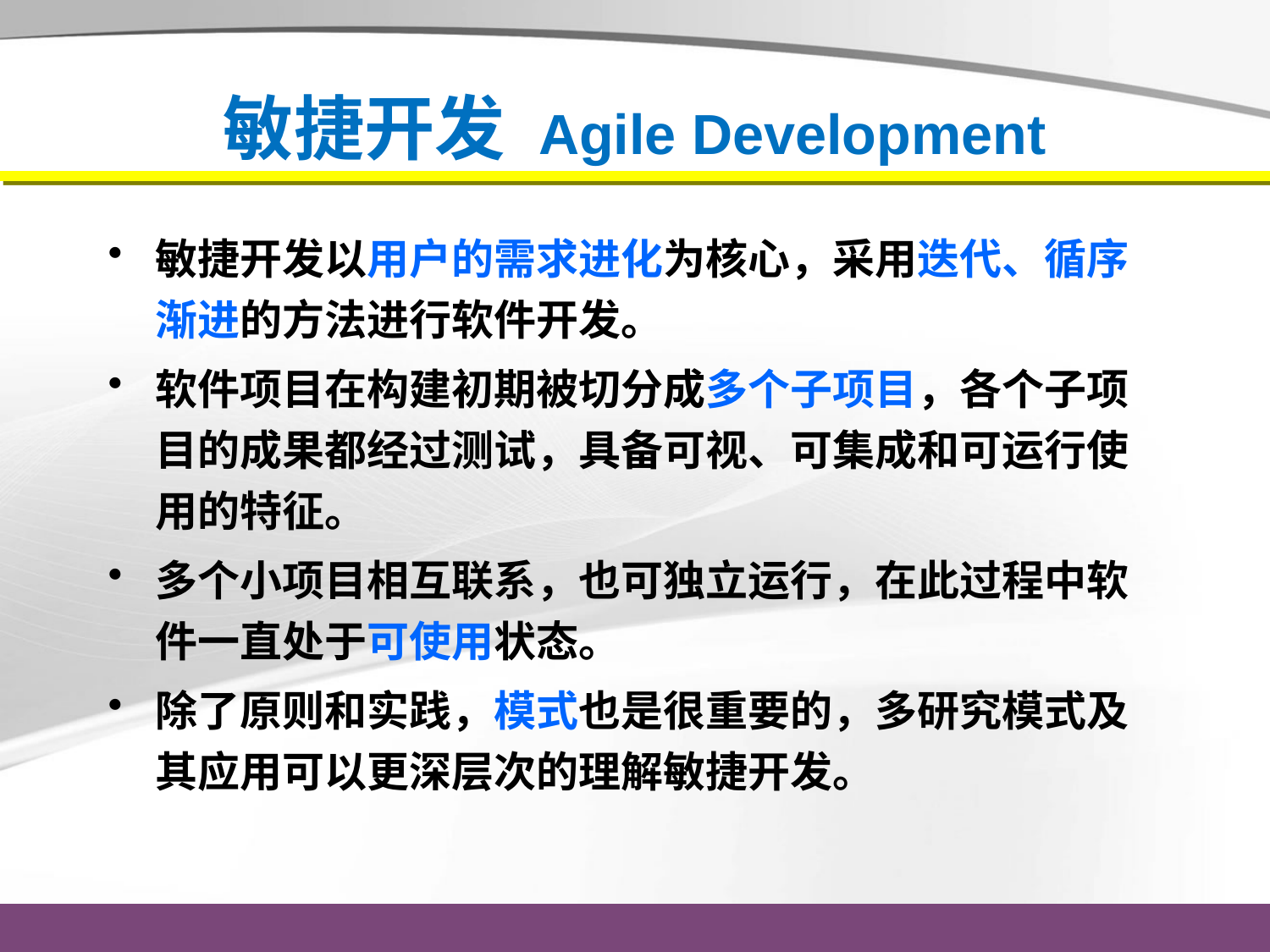

# 敏捷开发 Agile Development
敏捷开发以用户的需求进化为核心，采用迭代、循序渐进的方法进行软件开发。
软件项目在构建初期被切分成多个子项目，各个子项目的成果都经过测试，具备可视、可集成和可运行使用的特征。
多个小项目相互联系，也可独立运行，在此过程中软件一直处于可使用状态。
除了原则和实践，模式也是很重要的，多研究模式及其应用可以更深层次的理解敏捷开发。